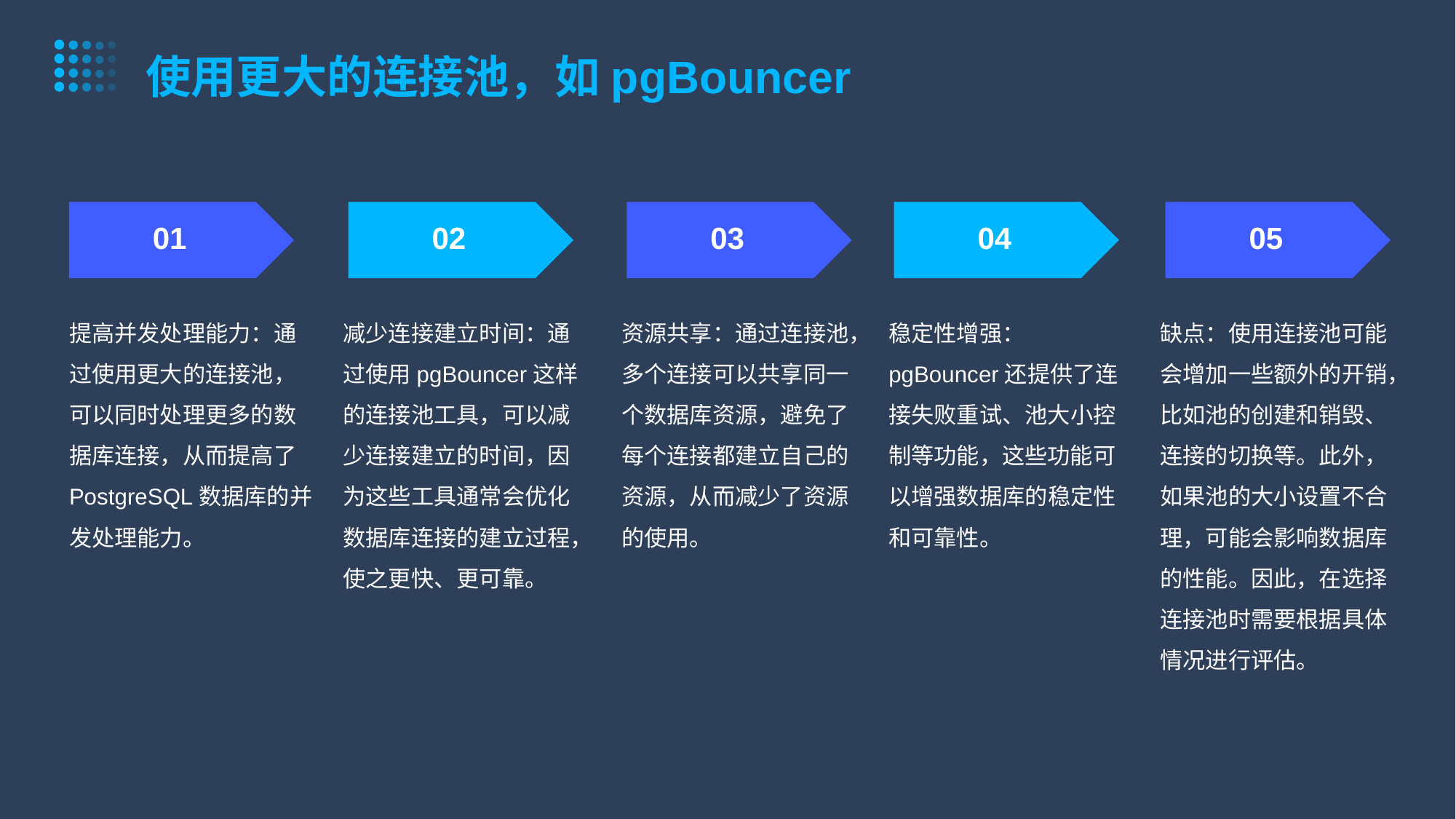

使用更大的连接池，如pgBouncer

01
02
03
04
05

提高并发处理能力：通过使用更大的连接池，可以同时处理更多的数据库连接，从而提高了PostgreSQL数据库的并发处理能力。
减少连接建立时间：通过使用pgBouncer这样的连接池工具，可以减少连接建立的时间，因为这些工具通常会优化数据库连接的建立过程，使之更快、更可靠。
资源共享：通过连接池，多个连接可以共享同一个数据库资源，避免了每个连接都建立自己的资源，从而减少了资源的使用。
稳定性增强：pgBouncer还提供了连接失败重试、池大小控制等功能，这些功能可以增强数据库的稳定性和可靠性。
缺点：使用连接池可能会增加一些额外的开销，比如池的创建和销毁、连接的切换等。此外，如果池的大小设置不合理，可能会影响数据库的性能。因此，在选择连接池时需要根据具体情况进行评估。